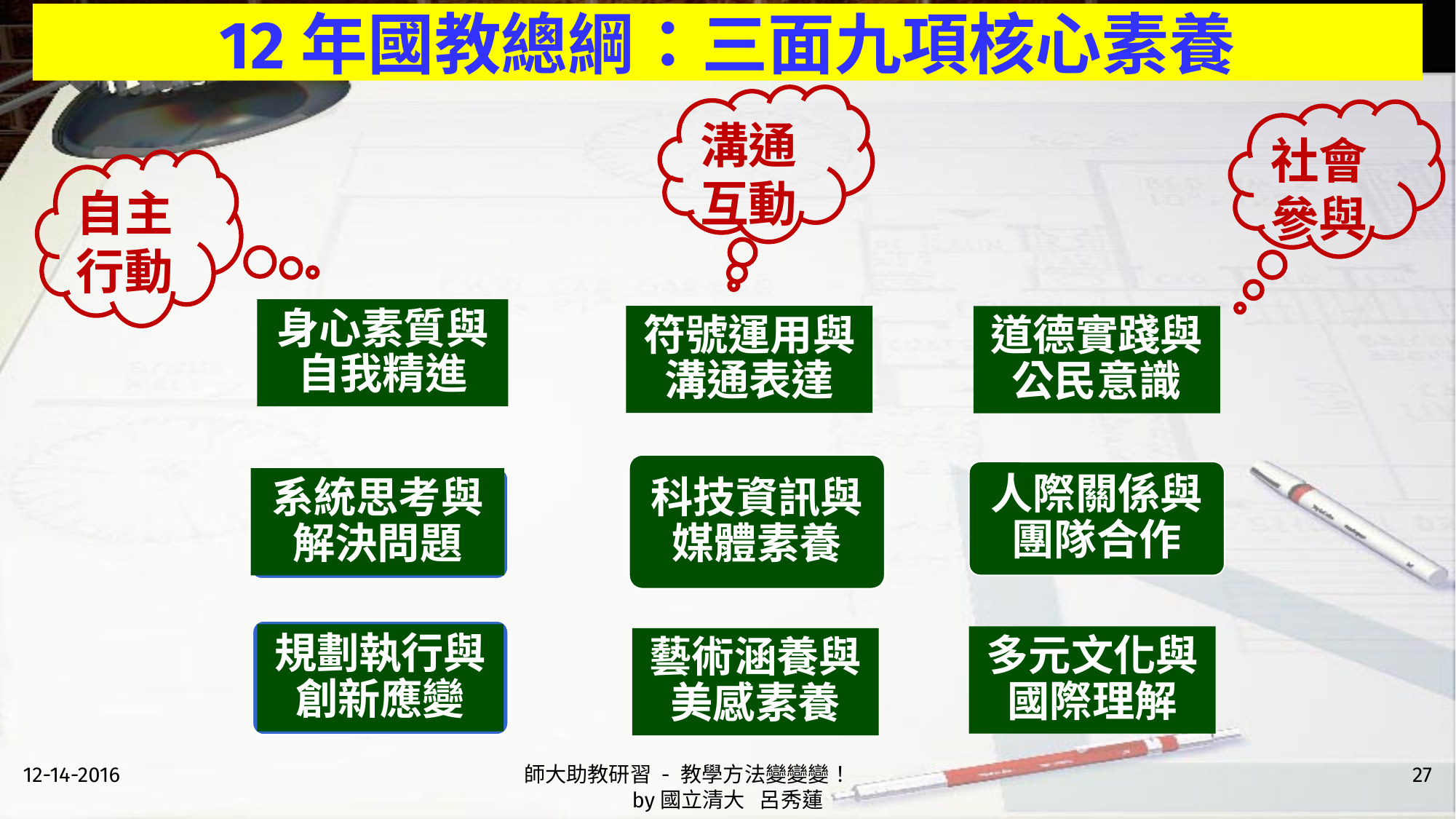

# 12年國教總綱：三面九項核心素養
溝通互動
社會參與
自主行動
身心素質與自我精進
符號運用與溝通表達
道德實踐與公民意識

科技資訊與媒體素養

人際關係與團隊合作

系統思考與解決問題

規劃執行與創新應變
多元文化與國際理解
藝術涵養與美感素養
12-14-2016
師大助教研習 - 教學方法變變變！                  by國立清大   呂秀蓮
27